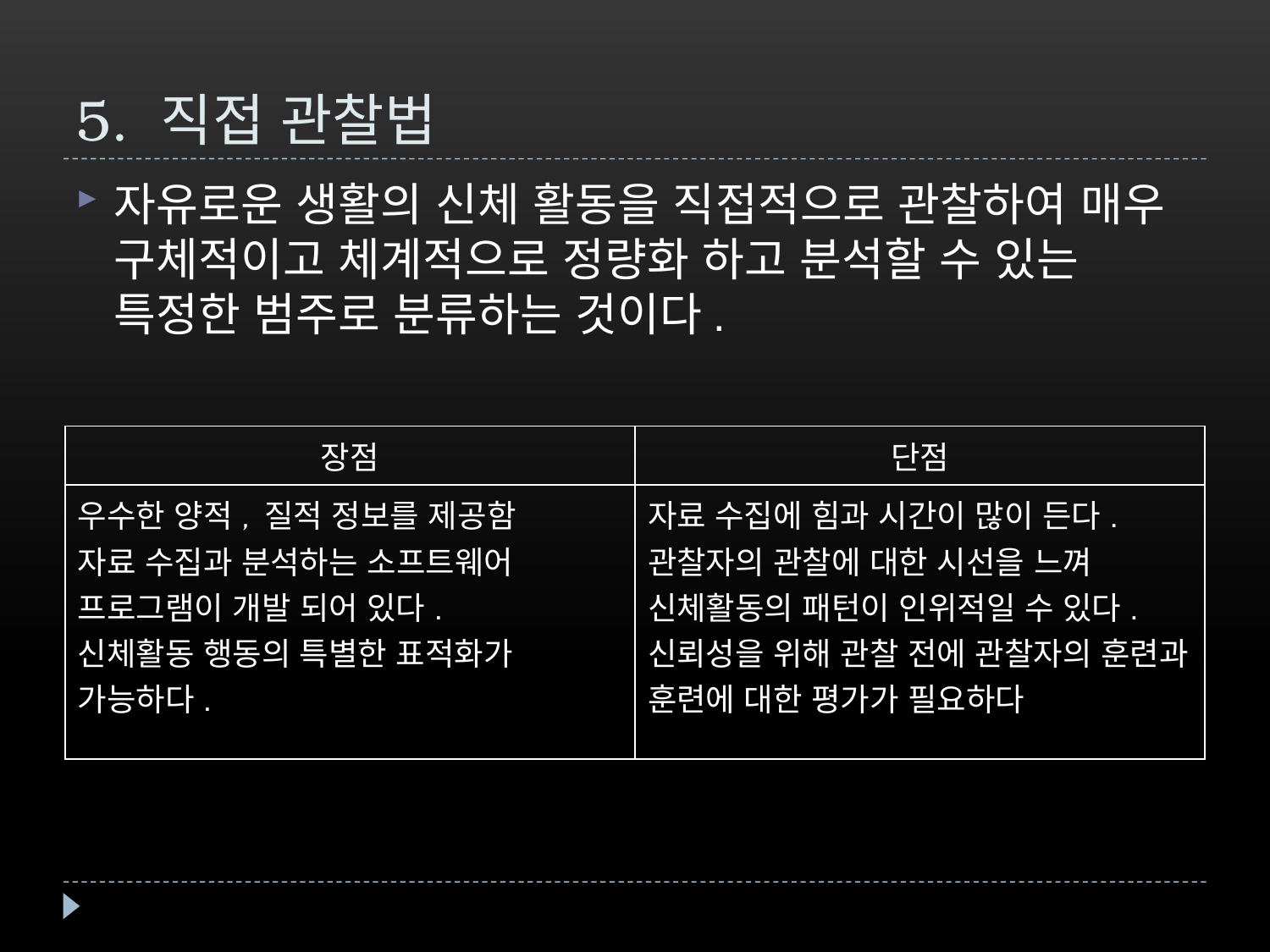

# 5. 직접 관찰법
자유로운 생활의 신체 활동을 직접적으로 관찰하여 매우 구체적이고 체계적으로 정량화 하고 분석할 수 있는 특정한 범주로 분류하는 것이다.

| 장점 | 단점 |
| --- | --- |
| 우수한 양적, 질적 정보를 제공함 자료 수집과 분석하는 소프트웨어 프로그램이 개발 되어 있다. 신체활동 행동의 특별한 표적화가 가능하다. | 자료 수집에 힘과 시간이 많이 든다. 관찰자의 관찰에 대한 시선을 느껴 신체활동의 패턴이 인위적일 수 있다. 신뢰성을 위해 관찰 전에 관찰자의 훈련과 훈련에 대한 평가가 필요하다 |